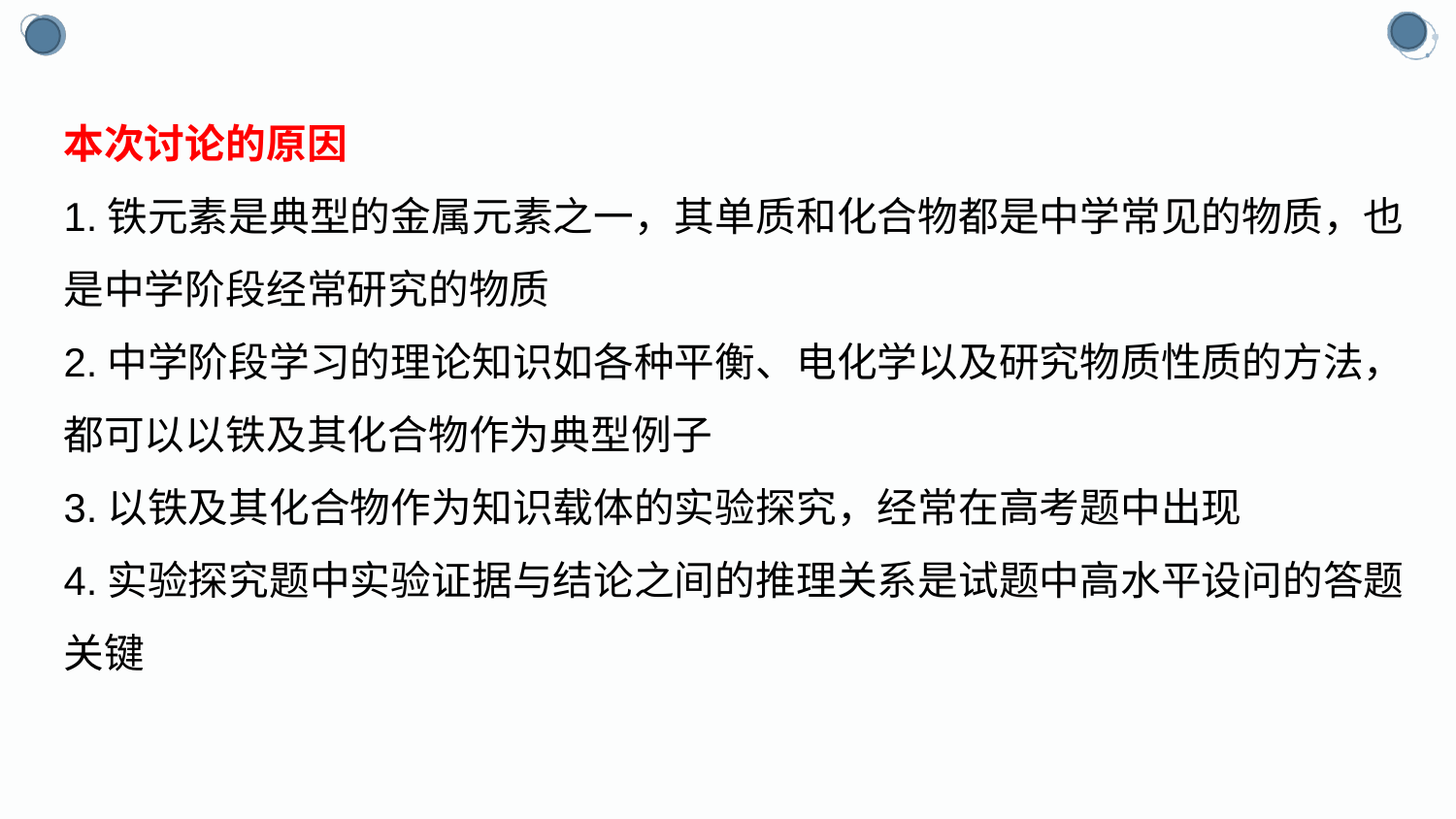

本次讨论的原因
1.铁元素是典型的金属元素之一，其单质和化合物都是中学常见的物质，也是中学阶段经常研究的物质
2.中学阶段学习的理论知识如各种平衡、电化学以及研究物质性质的方法，都可以以铁及其化合物作为典型例子
3.以铁及其化合物作为知识载体的实验探究，经常在高考题中出现
4.实验探究题中实验证据与结论之间的推理关系是试题中高水平设问的答题关键